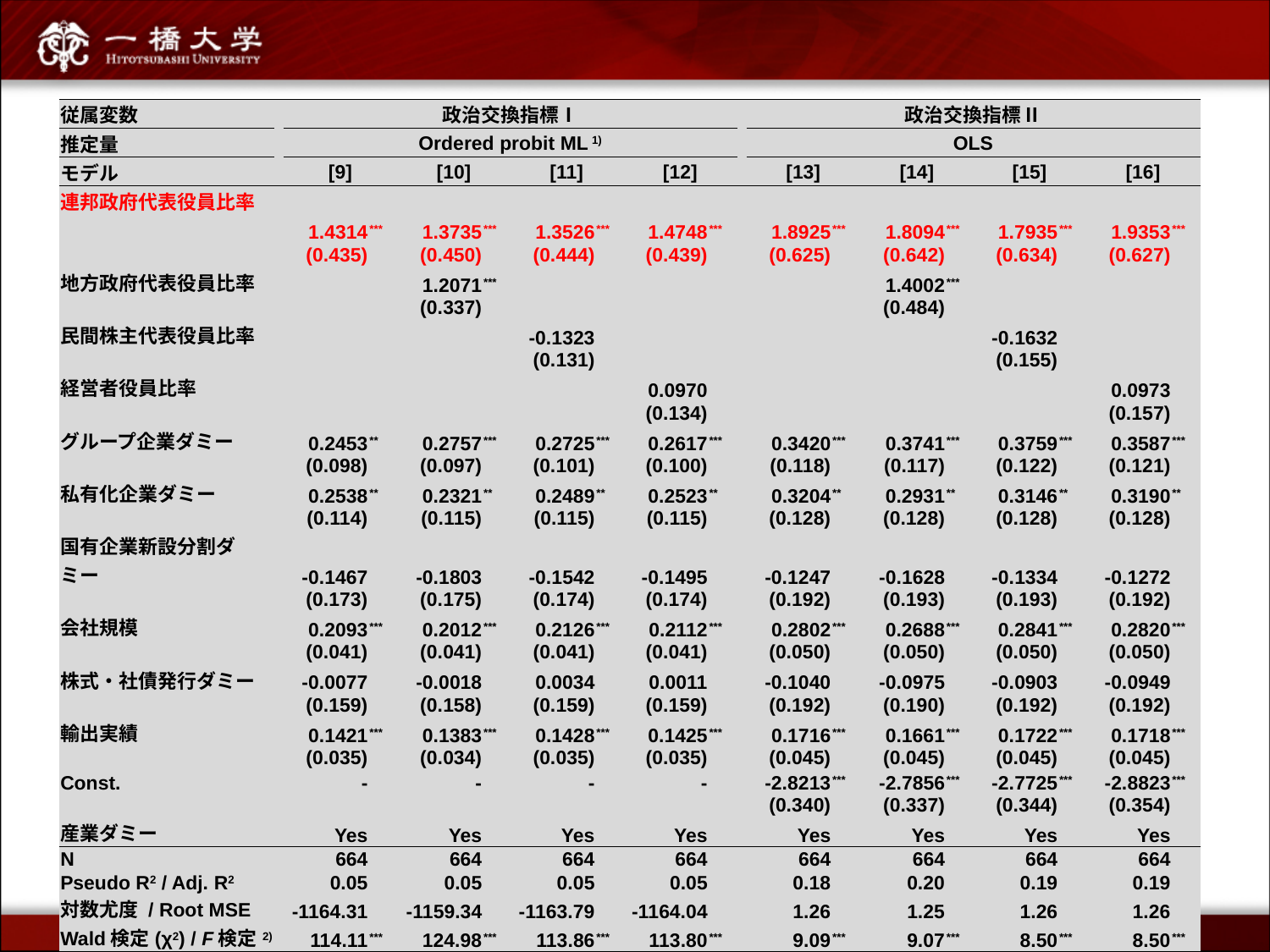

| 従属変数 |  | 政治交換指標Ⅰ |  |  |  |  |  |  |  |  | 政治交換指標Ⅱ |  |  |  |  |  |  |  |
| --- | --- | --- | --- | --- | --- | --- | --- | --- | --- | --- | --- | --- | --- | --- | --- | --- | --- | --- |
| 推定量 |  | Ordered probit ML 1) |  |  |  |  |  |  |  |  | OLS |  |  |  |  |  |  |  |
| モデル |  | [9] |  | [10] |  | [11] |  | [12] |  |  | [13] |  | [14] |  | [15] |  | [16] |  |
| 連邦政府代表役員比率 |  | 1.4314 | \*\*\* | 1.3735 | \*\*\* | 1.3526 | \*\*\* | 1.4748 | \*\*\* |  | 1.8925 | \*\*\* | 1.8094 | \*\*\* | 1.7935 | \*\*\* | 1.9353 | \*\*\* |
|  |  | (0.435) |  | (0.450) |  | (0.444) |  | (0.439) |  |  | (0.625) |  | (0.642) |  | (0.634) |  | (0.627) |  |
| 地方政府代表役員比率 |  |  |  | 1.2071 | \*\*\* |  |  |  |  |  |  |  | 1.4002 | \*\*\* |  |  |  |  |
|  |  |  |  | (0.337) |  |  |  |  |  |  |  |  | (0.484) |  |  |  |  |  |
| 民間株主代表役員比率 |  |  |  |  |  | -0.1323 |  |  |  |  |  |  |  |  | -0.1632 |  |  |  |
|  |  |  |  |  |  | (0.131) |  |  |  |  |  |  |  |  | (0.155) |  |  |  |
| 経営者役員比率 |  |  |  |  |  |  |  | 0.0970 |  |  |  |  |  |  |  |  | 0.0973 |  |
|  |  |  |  |  |  |  |  | (0.134) |  |  |  |  |  |  |  |  | (0.157) |  |
| グループ企業ダミー |  | 0.2453 | \*\* | 0.2757 | \*\*\* | 0.2725 | \*\*\* | 0.2617 | \*\*\* |  | 0.3420 | \*\*\* | 0.3741 | \*\*\* | 0.3759 | \*\*\* | 0.3587 | \*\*\* |
|  |  | (0.098) |  | (0.097) |  | (0.101) |  | (0.100) |  |  | (0.118) |  | (0.117) |  | (0.122) |  | (0.121) |  |
| 私有化企業ダミー |  | 0.2538 | \*\* | 0.2321 | \*\* | 0.2489 | \*\* | 0.2523 | \*\* |  | 0.3204 | \*\* | 0.2931 | \*\* | 0.3146 | \*\* | 0.3190 | \*\* |
|  |  | (0.114) |  | (0.115) |  | (0.115) |  | (0.115) |  |  | (0.128) |  | (0.128) |  | (0.128) |  | (0.128) |  |
| 国有企業新設分割ダミー |  | -0.1467 |  | -0.1803 |  | -0.1542 |  | -0.1495 |  |  | -0.1247 |  | -0.1628 |  | -0.1334 |  | -0.1272 |  |
|  |  | (0.173) |  | (0.175) |  | (0.174) |  | (0.174) |  |  | (0.192) |  | (0.193) |  | (0.193) |  | (0.192) |  |
| 会社規模 |  | 0.2093 | \*\*\* | 0.2012 | \*\*\* | 0.2126 | \*\*\* | 0.2112 | \*\*\* |  | 0.2802 | \*\*\* | 0.2688 | \*\*\* | 0.2841 | \*\*\* | 0.2820 | \*\*\* |
|  |  | (0.041) |  | (0.041) |  | (0.041) |  | (0.041) |  |  | (0.050) |  | (0.050) |  | (0.050) |  | (0.050) |  |
| 株式・社債発行ダミー |  | -0.0077 |  | -0.0018 |  | 0.0034 |  | 0.0011 |  |  | -0.1040 |  | -0.0975 |  | -0.0903 |  | -0.0949 |  |
|  |  | (0.159) |  | (0.158) |  | (0.159) |  | (0.159) |  |  | (0.192) |  | (0.190) |  | (0.192) |  | (0.192) |  |
| 輸出実績 |  | 0.1421 | \*\*\* | 0.1383 | \*\*\* | 0.1428 | \*\*\* | 0.1425 | \*\*\* |  | 0.1716 | \*\*\* | 0.1661 | \*\*\* | 0.1722 | \*\*\* | 0.1718 | \*\*\* |
|  |  | (0.035) |  | (0.034) |  | (0.035) |  | (0.035) |  |  | (0.045) |  | (0.045) |  | (0.045) |  | (0.045) |  |
| Const. |  | - |  | - |  | - |  | - |  |  | -2.8213 | \*\*\* | -2.7856 | \*\*\* | -2.7725 | \*\*\* | -2.8823 | \*\*\* |
|  |  |  |  |  |  |  |  |  |  |  | (0.340) |  | (0.337) |  | (0.344) |  | (0.354) |  |
| 産業ダミー |  | Yes |  | Yes |  | Yes |  | Yes |  |  | Yes |  | Yes |  | Yes |  | Yes |  |
| N |  | 664 |  | 664 |  | 664 |  | 664 |  |  | 664 |  | 664 |  | 664 |  | 664 |  |
| Pseudo R2 / Adj. R2 |  | 0.05 |  | 0.05 |  | 0.05 |  | 0.05 |  |  | 0.18 |  | 0.20 |  | 0.19 |  | 0.19 |  |
| 対数尤度 / Root MSE |  | -1164.31 |  | -1159.34 |  | -1163.79 |  | -1164.04 |  |  | 1.26 |  | 1.25 |  | 1.26 |  | 1.26 |  |
| Wald検定(χ2) / F検定 2) |  | 114.11 | \*\*\* | 124.98 | \*\*\* | 113.86 | \*\*\* | 113.80 | \*\*\* |  | 9.09 | \*\*\* | 9.07 | \*\*\* | 8.50 | \*\*\* | 8.50 | \*\*\* |
| 注 1)回帰係数は，限界効果。 |  |  |  |  |  |  |  |  |  |  |  |  |  |  |  |  |  |  |
| 2)帰無仮説：全ての係数がゼロ。 |  |  |  |  |  |  |  |  |  |  |  |  |  |  |  |  |  |  |
| 3)括弧内は，分散不均一性の下でも一致性のある標準誤差。\*\*\*: 1％水準で有意，\*\*: 5％水準で有意，\*: 10％水準で有意。 |  |  |  |  |  |  |  |  |  |  |  |  |  |  |  |  |  |  |